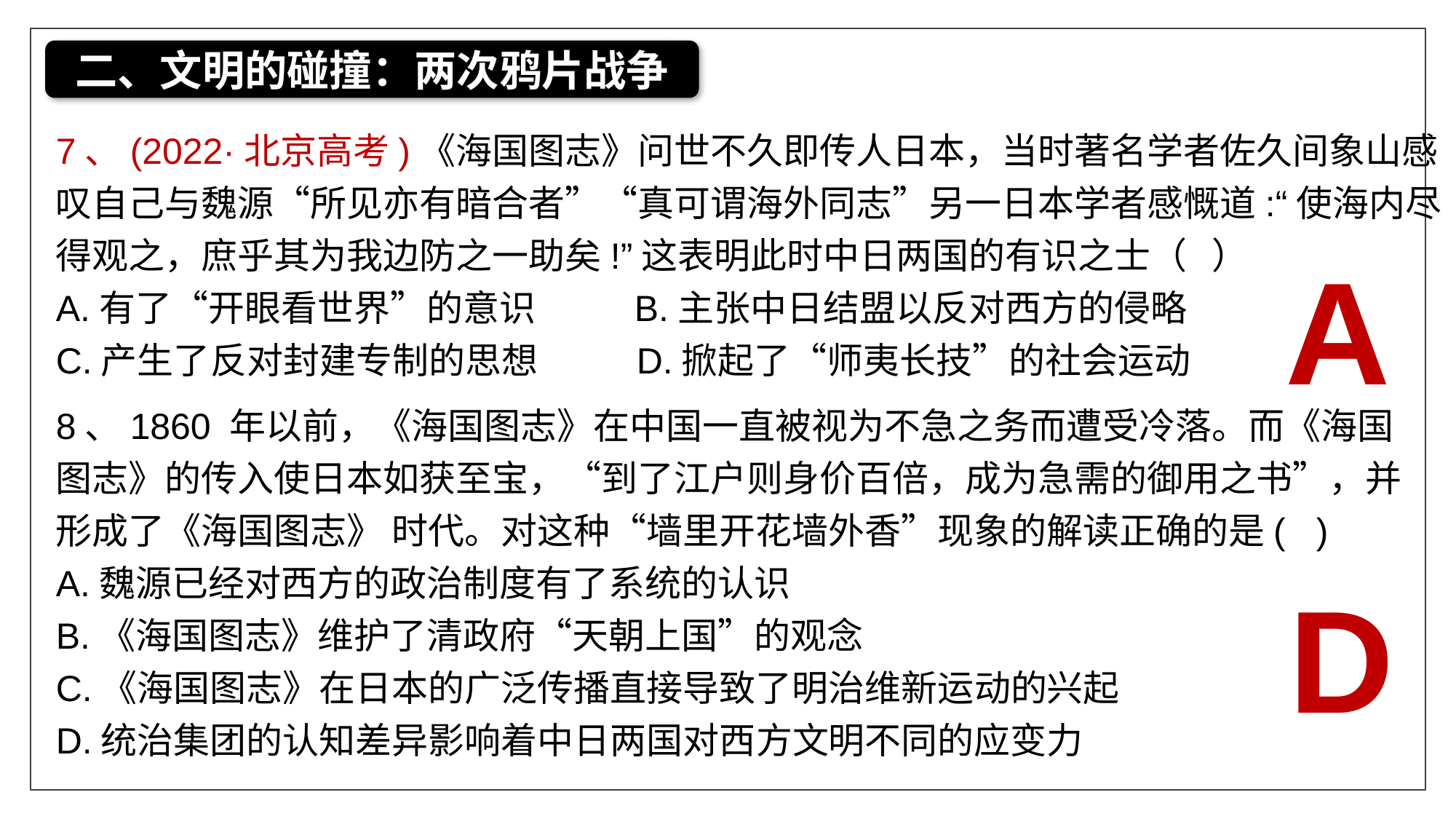

二、文明的碰撞：两次鸦片战争
7、(2022·北京高考)《海国图志》问世不久即传人日本，当时著名学者佐久间象山感叹自己与魏源“所见亦有暗合者”“真可谓海外同志”另一日本学者感慨道:“使海内尽得观之，庶乎其为我边防之一助矣!”这表明此时中日两国的有识之士（   ）
A.有了“开眼看世界”的意识           B.主张中日结盟以反对西方的侵略
C.产生了反对封建专制的思想           D.掀起了“师夷长技”的社会运动
A
8、1860 年以前，《海国图志》在中国一直被视为不急之务而遭受冷落。而《海国图志》的传入使日本如获至宝，“到了江户则身价百倍，成为急需的御用之书”，并形成了《海国图志》 时代。对这种“墙里开花墙外香”现象的解读正确的是(   )
A.魏源已经对西方的政治制度有了系统的认识
B.《海国图志》维护了清政府“天朝上国”的观念
C.《海国图志》在日本的广泛传播直接导致了明治维新运动的兴起
D.统治集团的认知差异影响着中日两国对西方文明不同的应变力
D